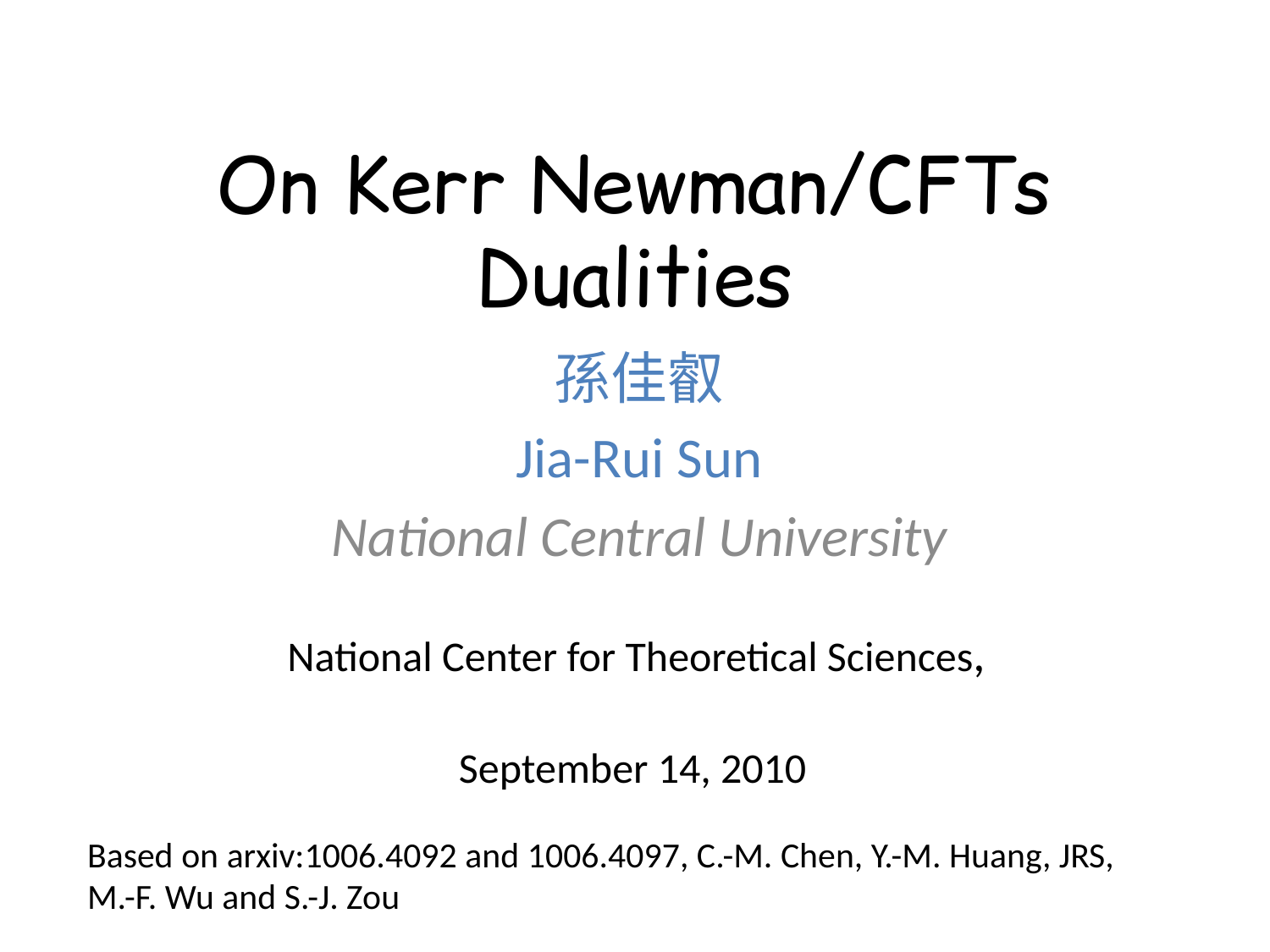

# On Kerr Newman/CFTs Dualities
孫佳叡
Jia-Rui Sun
National Central University
National Center for Theoretical Sciences,
                  September 14, 2010
Based on arxiv:1006.4092 and 1006.4097, C.-M. Chen, Y.-M. Huang, JRS,
M.-F. Wu and S.-J. Zou